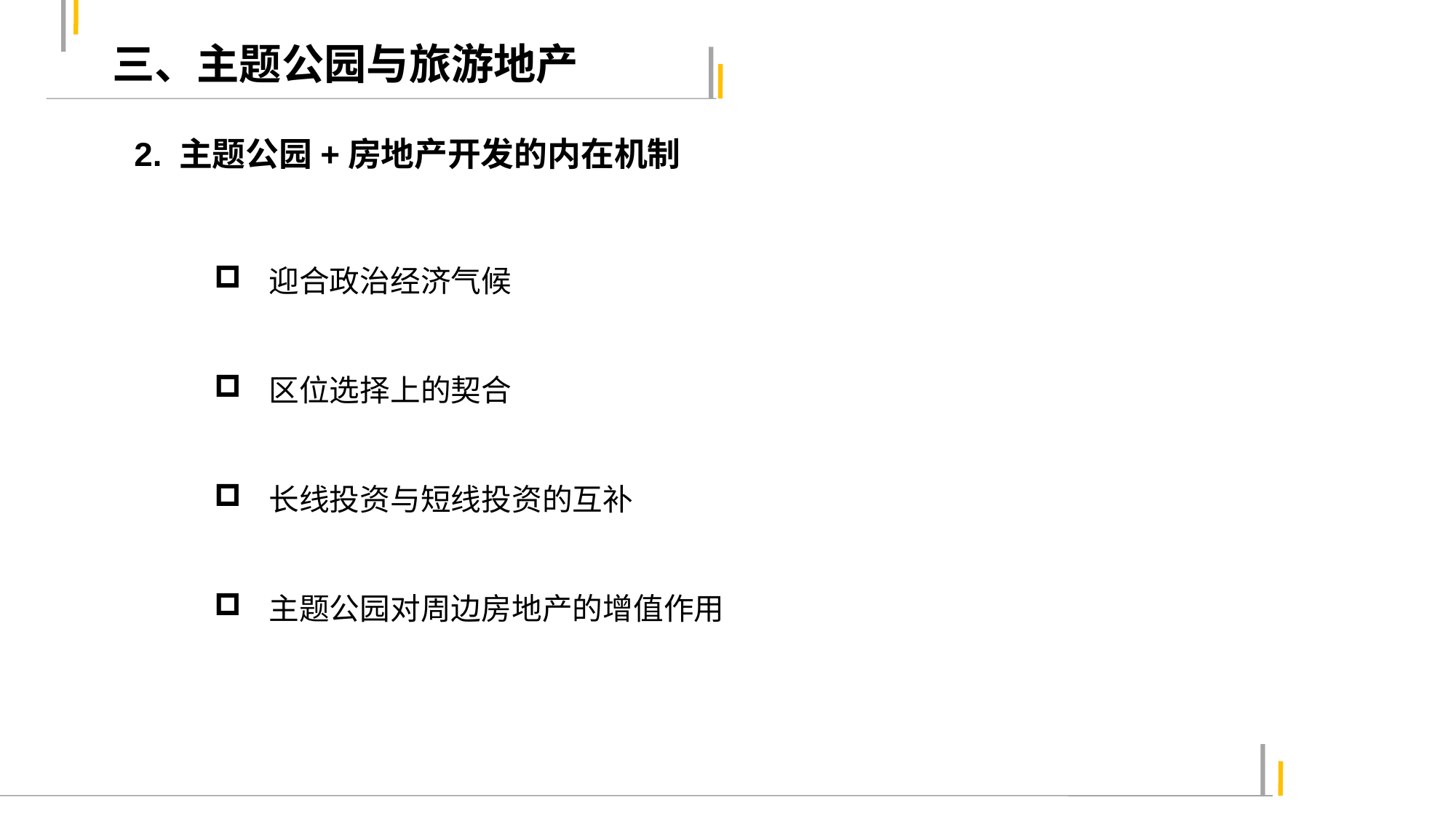

三、主题公园与旅游地产

2. 主题公园+房地产开发的内在机制
迎合政治经济气候

区位选择上的契合

长线投资与短线投资的互补

主题公园对周边房地产的增值作用